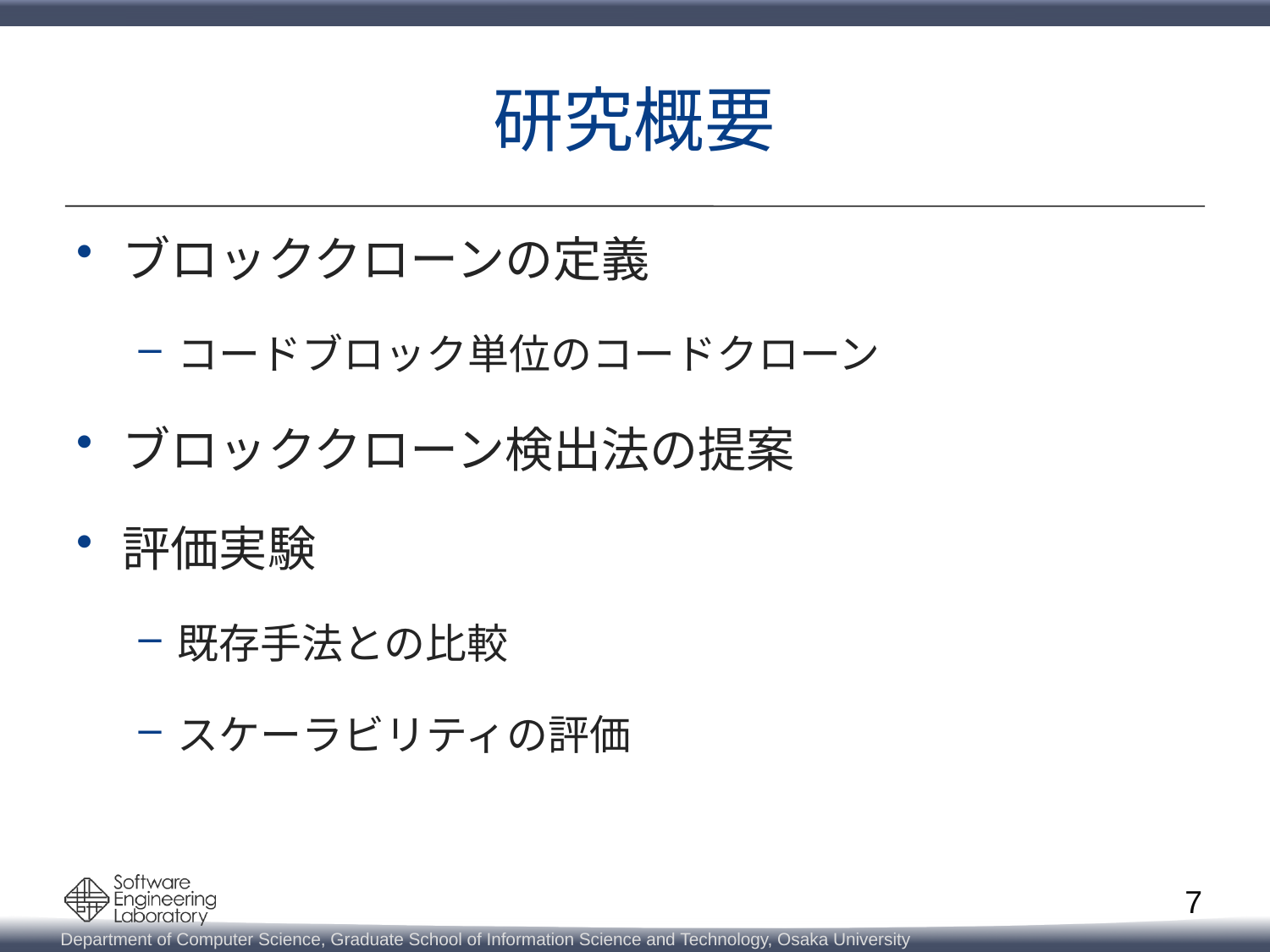

# 研究概要
ブロッククローンの定義
コードブロック単位のコードクローン
ブロッククローン検出法の提案
評価実験
既存手法との比較
スケーラビリティの評価

7